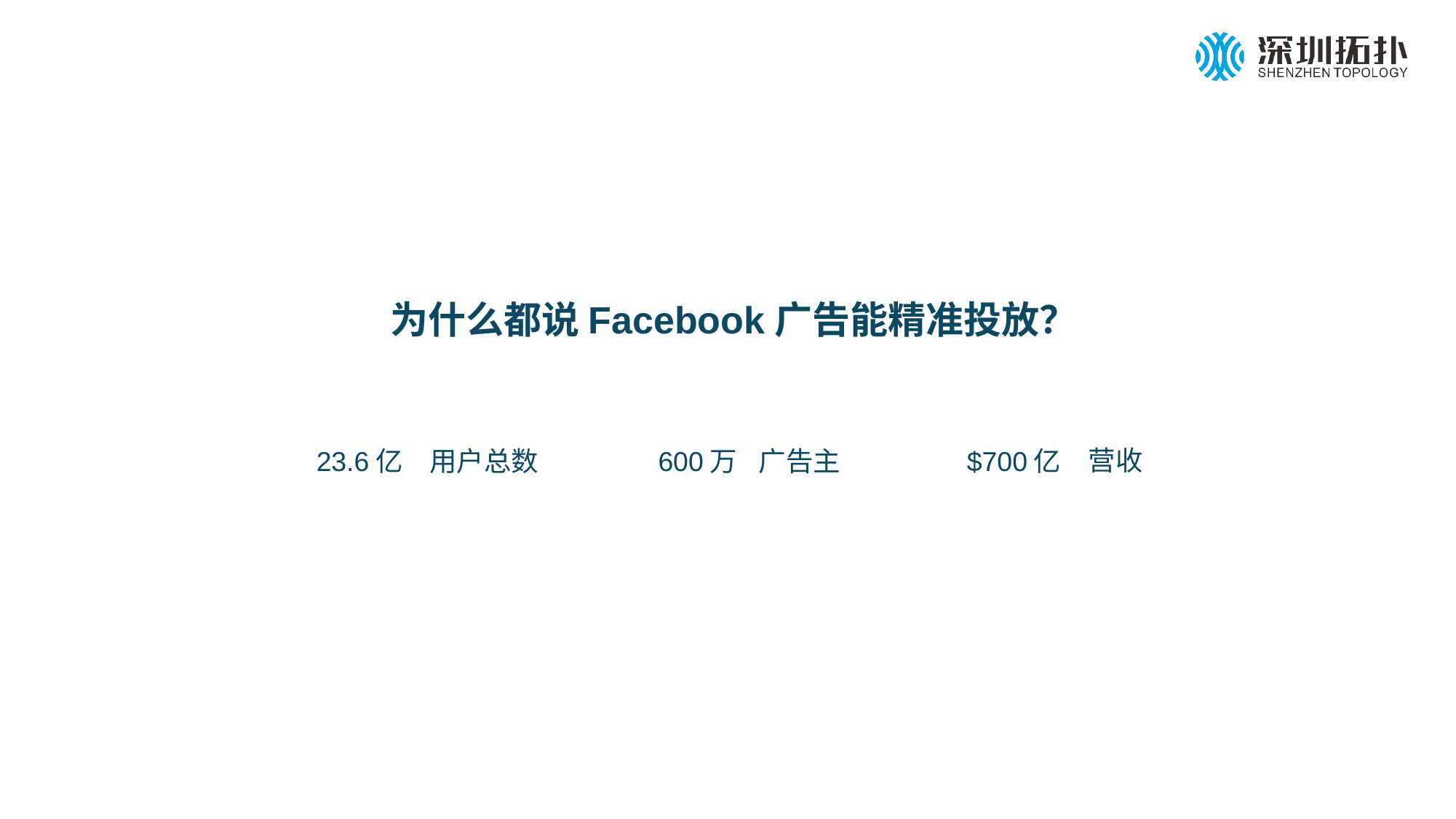

为什么都说Facebook广告能精准投放？
营收
用户总数
广告主
23.6亿
600万
$700亿